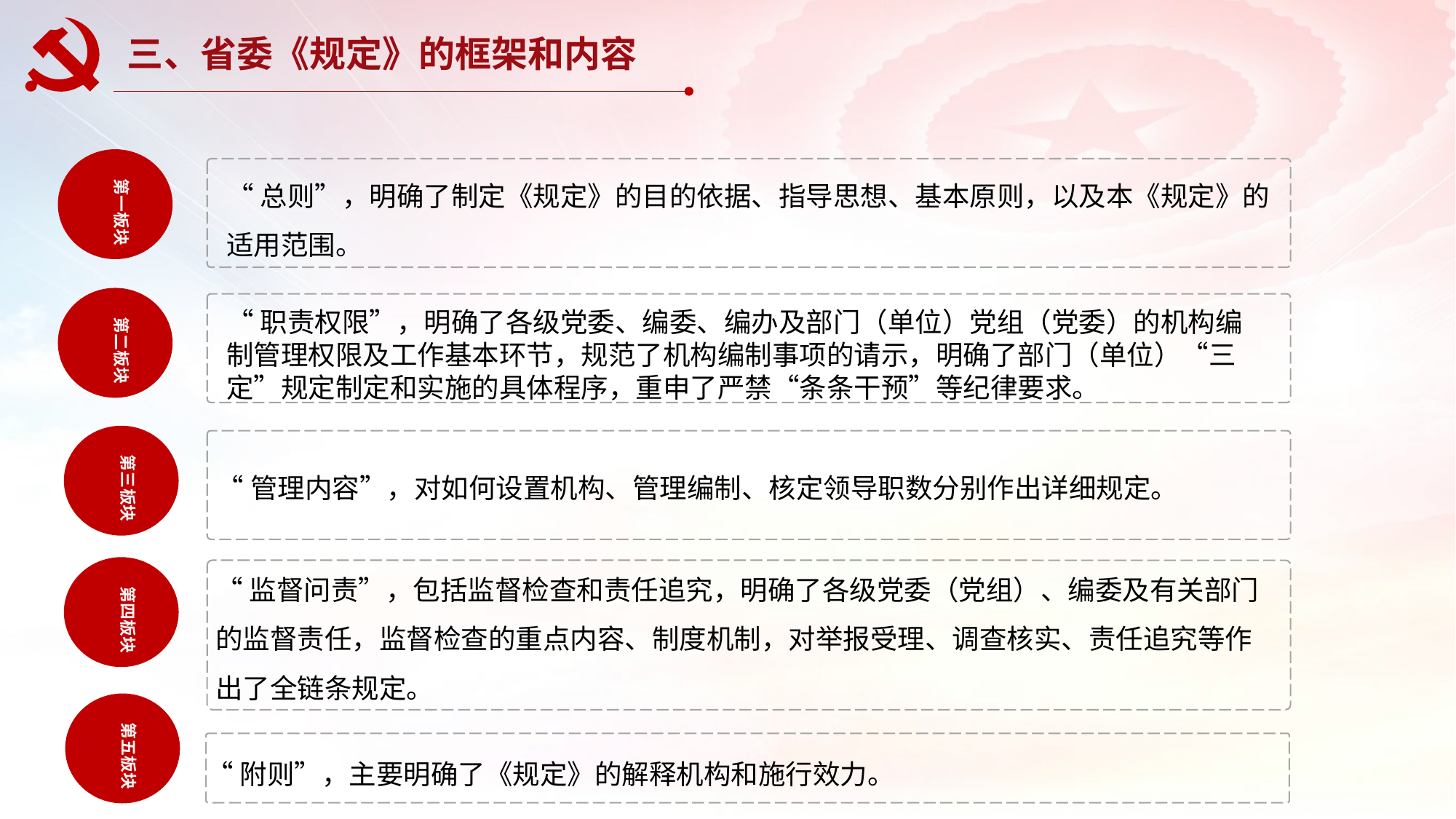

三、省委《规定》的框架和内容

第一板块
“总则”，明确了制定《规定》的目的依据、指导思想、基本原则，以及本《规定》的适用范围。

第二板块

“职责权限”，明确了各级党委、编委、编办及部门（单位）党组（党委）的机构编制管理权限及工作基本环节，规范了机构编制事项的请示，明确了部门（单位）“三定”规定制定和实施的具体程序，重申了严禁“条条干预”等纪律要求。

第三板块

“管理内容”，对如何设置机构、管理编制、核定领导职数分别作出详细规定。
“监督问责”，包括监督检查和责任追究，明确了各级党委（党组）、编委及有关部门的监督责任，监督检查的重点内容、制度机制，对举报受理、调查核实、责任追究等作出了全链条规定。

第四板块

第五板块

“附则”，主要明确了《规定》的解释机构和施行效力。